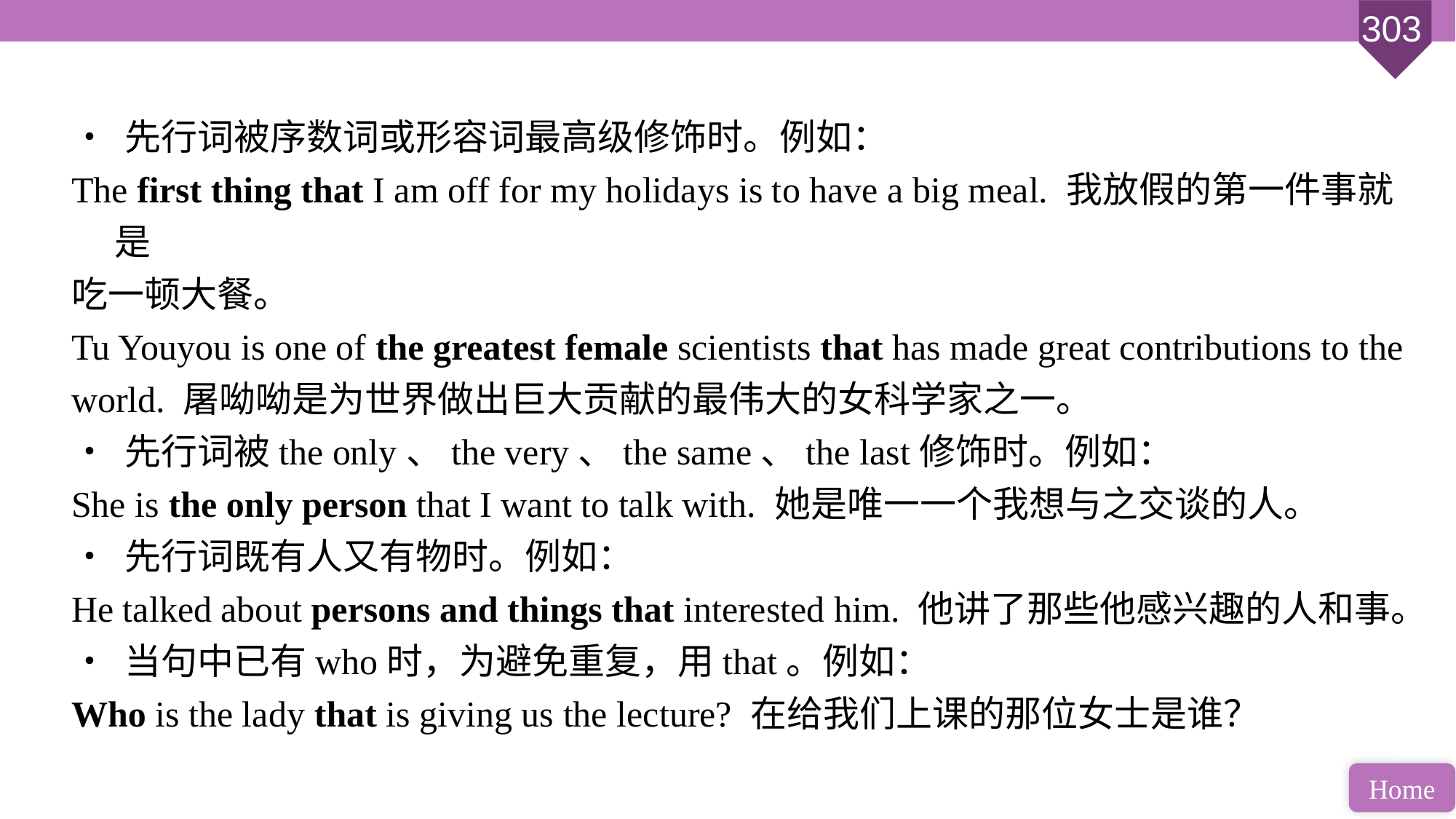

• 先行词被序数词或形容词最高级修饰时。例如：
The first thing that I am off for my holidays is to have a big meal. 我放假的第一件事就是
吃一顿大餐。
Tu Youyou is one of the greatest female scientists that has made great contributions to the
world. 屠呦呦是为世界做出巨大贡献的最伟大的女科学家之一。
• 先行词被the only、the very、the same、the last修饰时。例如：
She is the only person that I want to talk with. 她是唯一一个我想与之交谈的人。
• 先行词既有人又有物时。例如：
He talked about persons and things that interested him. 他讲了那些他感兴趣的人和事。
• 当句中已有who时，为避免重复，用that。例如：
Who is the lady that is giving us the lecture? 在给我们上课的那位女士是谁？